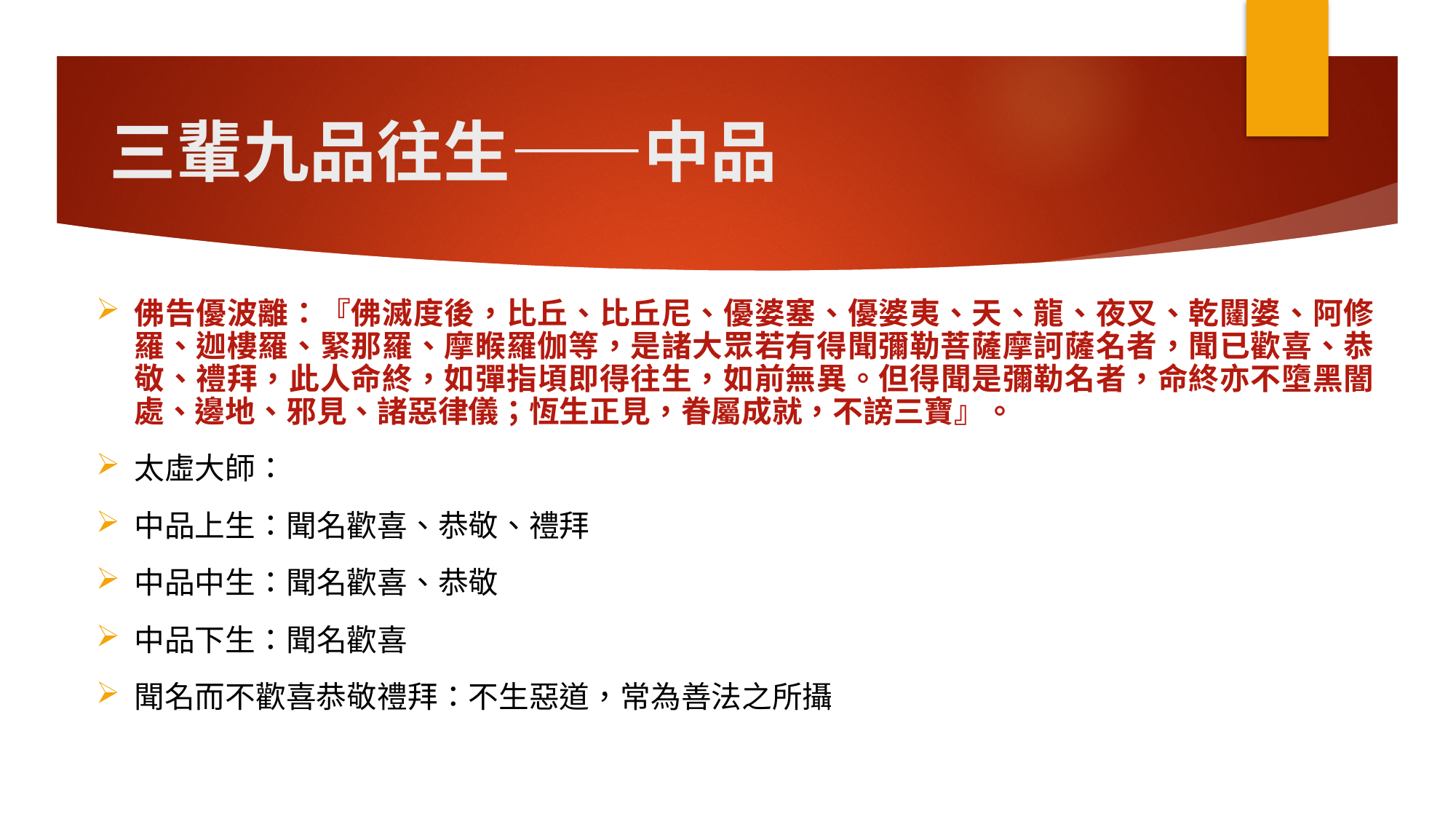

# 三輩九品往生——中品
佛告優波離：『佛滅度後，比丘、比丘尼、優婆塞、優婆夷、天、龍、夜叉、乾闥婆、阿修羅、迦樓羅、緊那羅、摩睺羅伽等，是諸大眾若有得聞彌勒菩薩摩訶薩名者，聞已歡喜、恭敬、禮拜，此人命終，如彈指頃即得往生，如前無異。但得聞是彌勒名者，命終亦不墮黑闇處、邊地、邪見、諸惡律儀；恆生正見，眷屬成就，不謗三寶』。
太虛大師：
中品上生：聞名歡喜、恭敬、禮拜
中品中生：聞名歡喜、恭敬
中品下生：聞名歡喜
聞名而不歡喜恭敬禮拜：不生惡道，常為善法之所攝